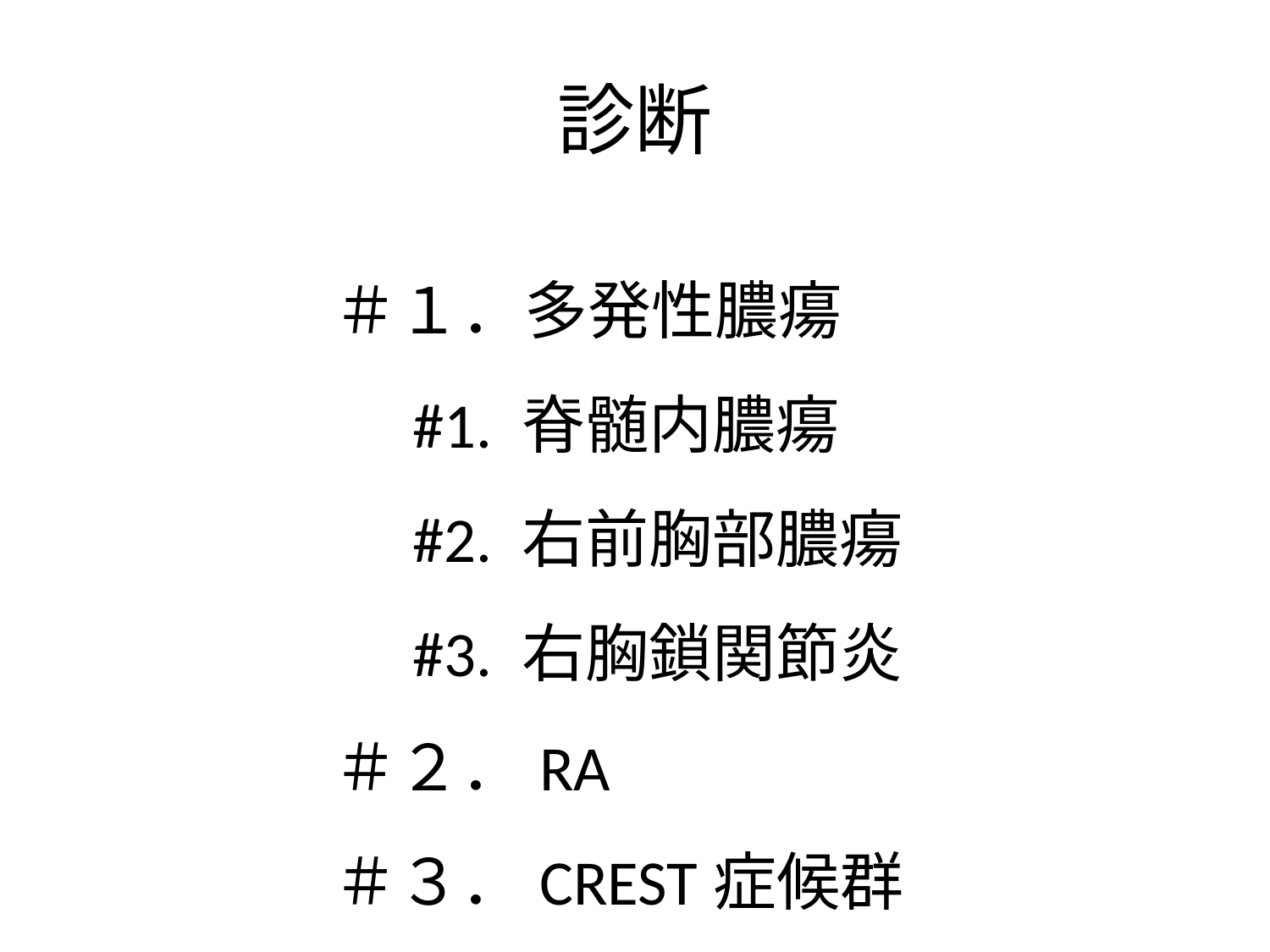

# 診断
＃１．多発性膿瘍
　#1. 脊髄内膿瘍
　#2. 右前胸部膿瘍
　#3. 右胸鎖関節炎
＃２．RA
＃３．CREST症候群